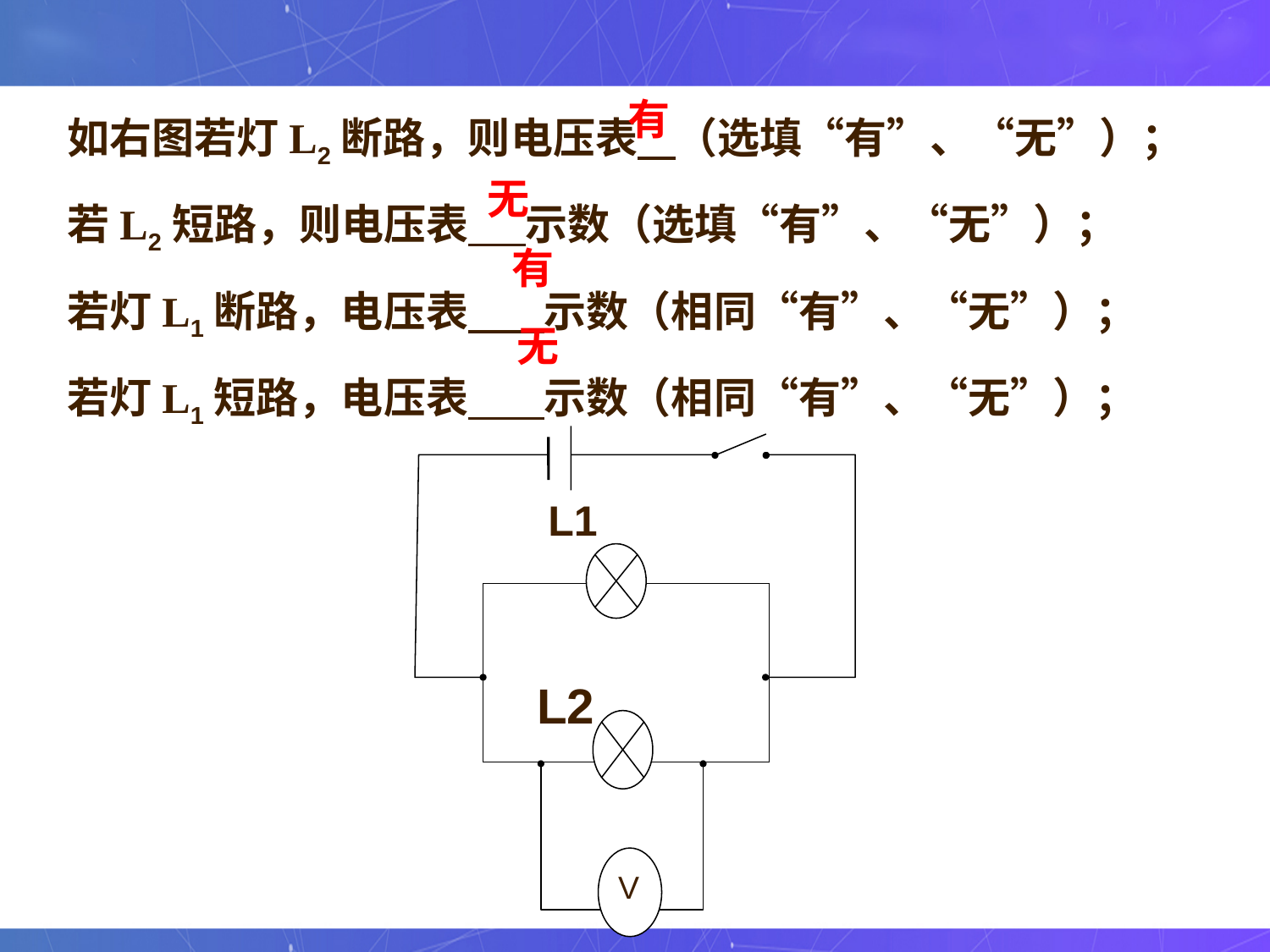

如右图若灯L2断路，则电压表    （选填“有”、“无”）；
若L2短路，则电压表      示数（选填“有”、“无”）；
若灯L1断路，电压表        示数（相同“有”、“无”）；
若灯L1短路，电压表        示数（相同“有”、“无”）；
有
无
有
无

L1

L2

V